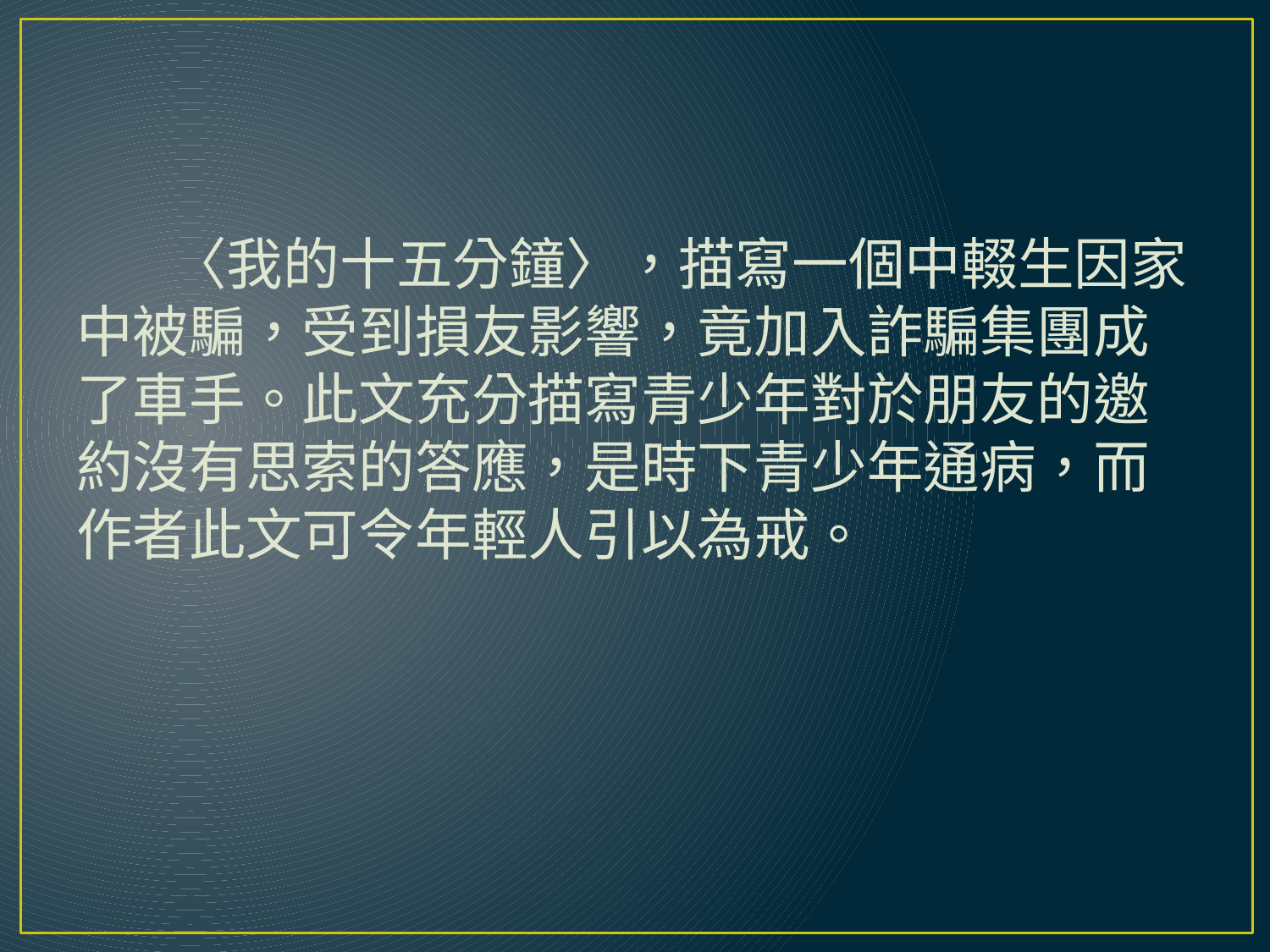

#
　　 〈我的十五分鐘〉，描寫一個中輟生因家中被騙，受到損友影響，竟加入詐騙集團成了車手。此文充分描寫青少年對於朋友的邀約沒有思索的答應，是時下青少年通病，而作者此文可令年輕人引以為戒。